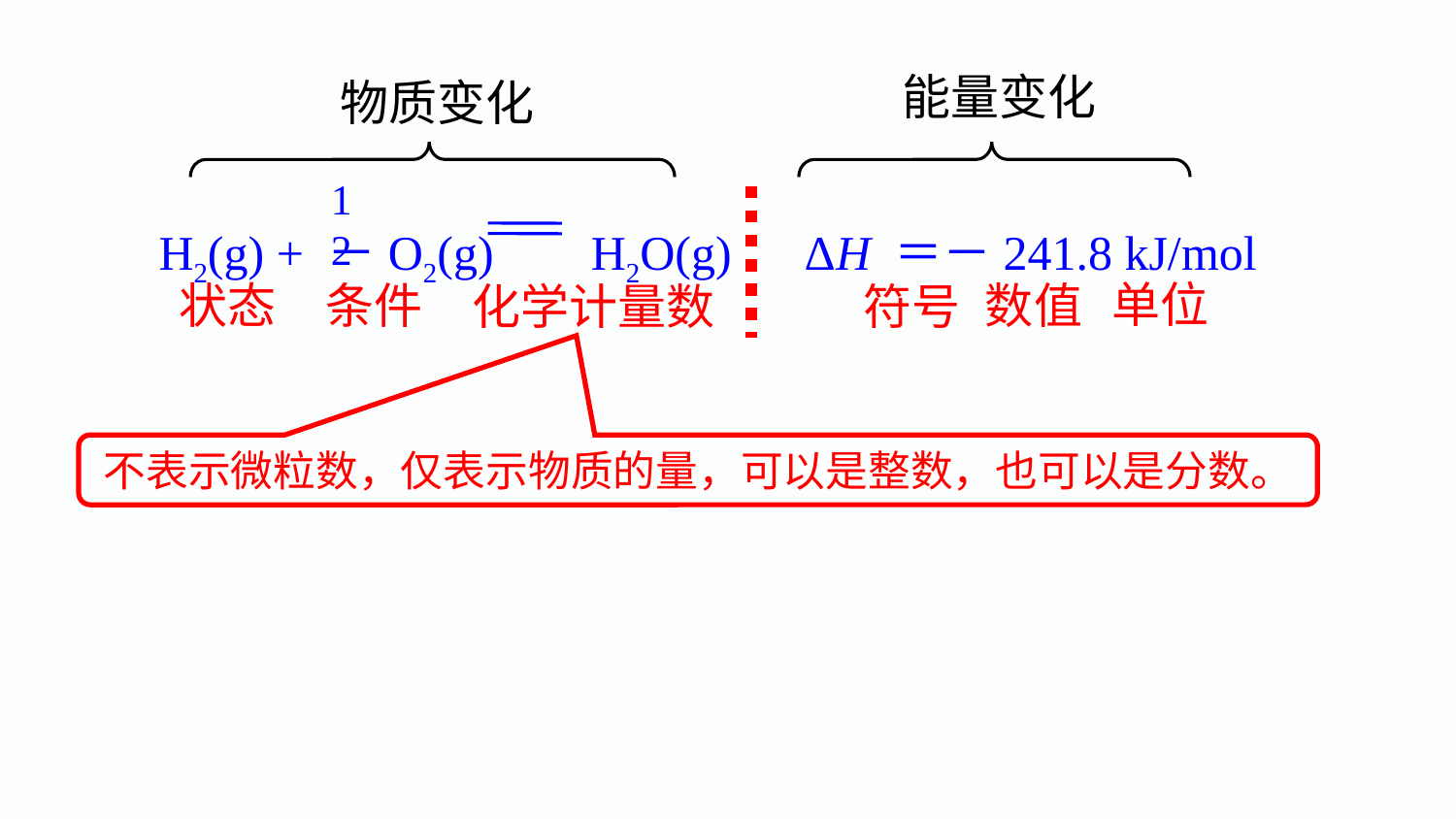

能量变化
物质变化

H2(g) + －O2(g)        H2O(g)      ΔH ＝－241.8 kJ/mol
1
2
单位
状态
条件
数值
化学计量数
符号
不表示微粒数，仅表示物质的量，可以是整数，也可以是分数。